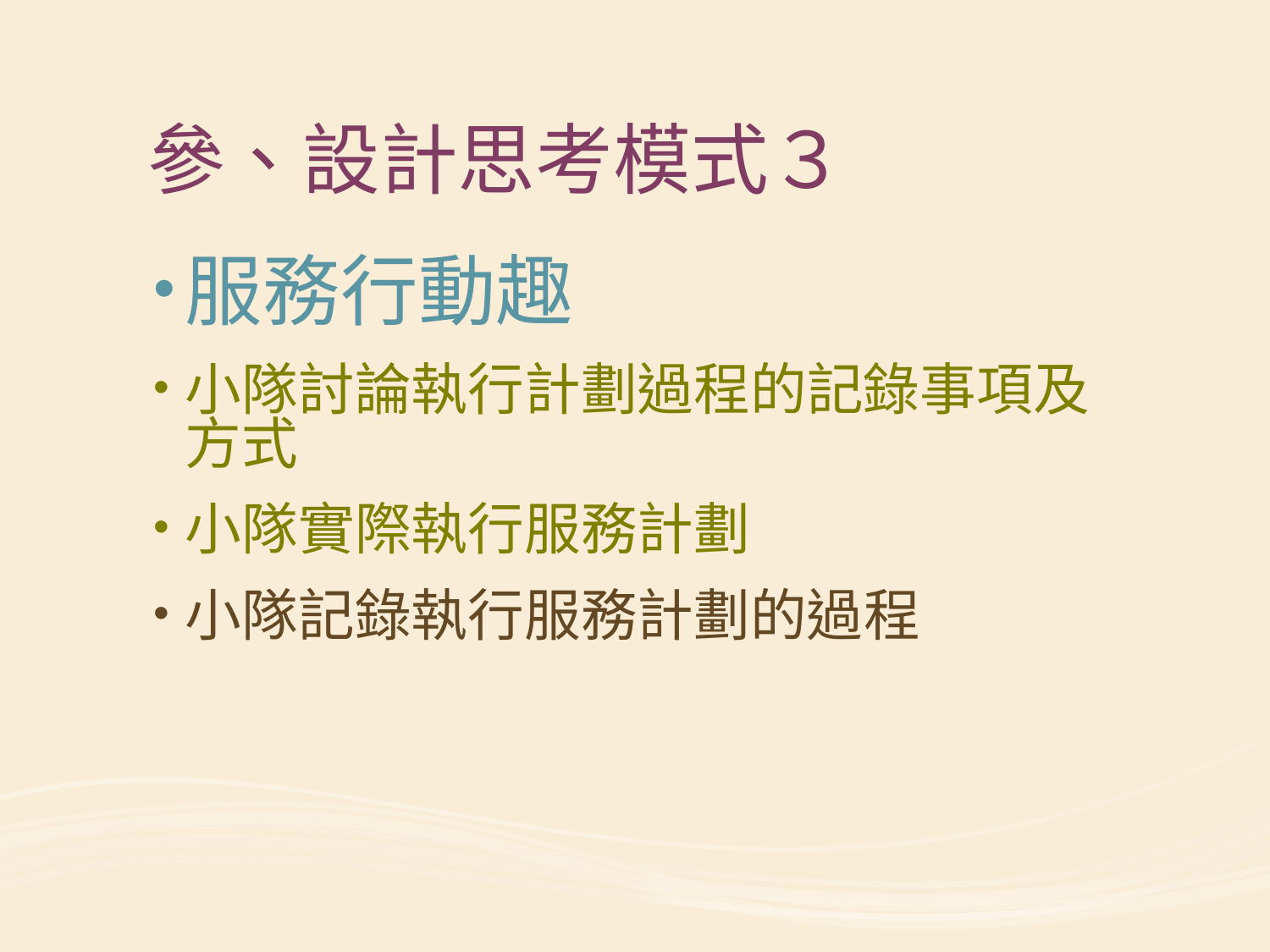

# 參、設計思考模式３
服務行動趣
小隊討論執行計劃過程的記錄事項及方式
小隊實際執行服務計劃
小隊記錄執行服務計劃的過程